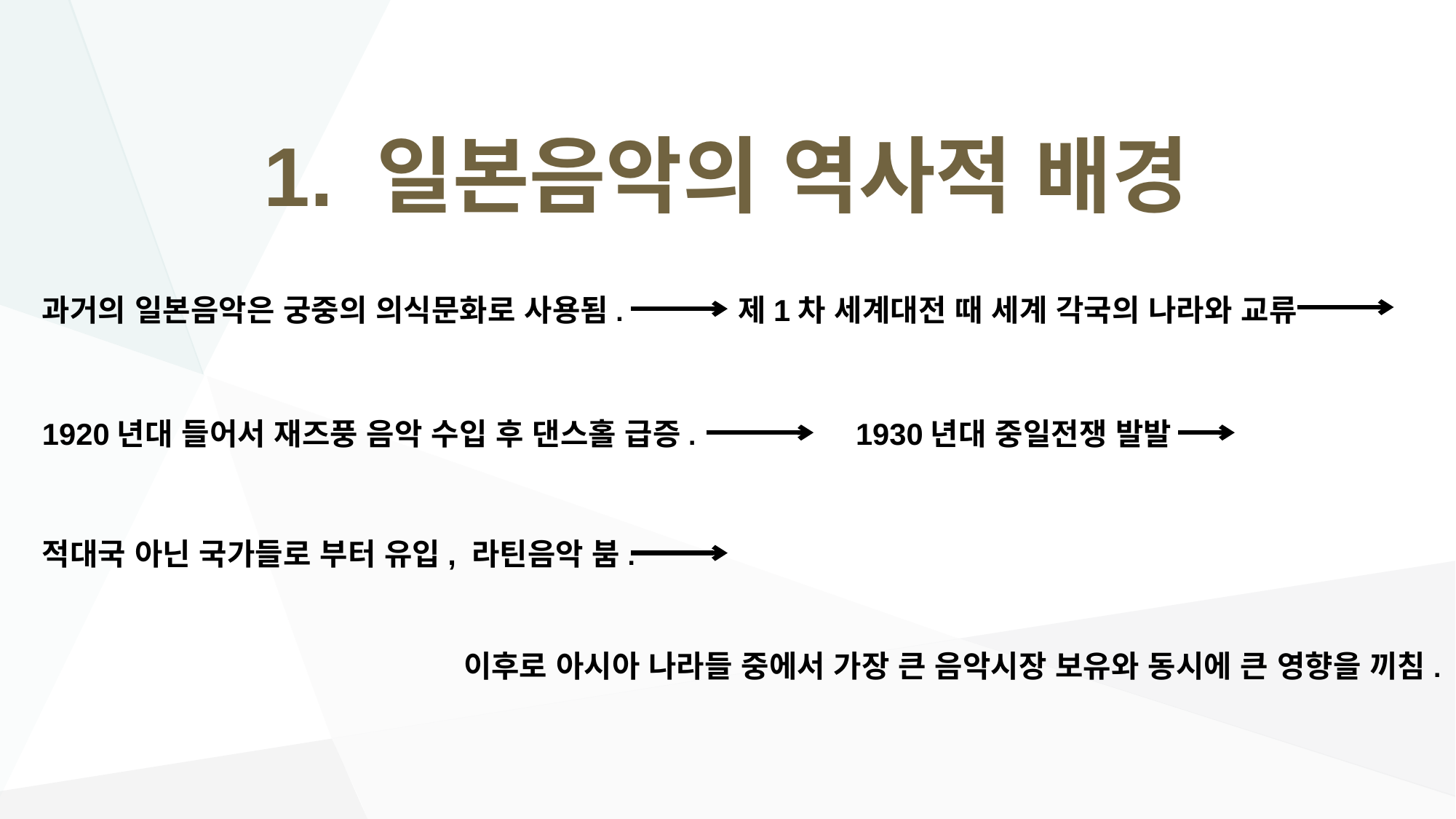

1. 일본음악의 역사적 배경
과거의 일본음악은 궁중의 의식문화로 사용됨.
제1차 세계대전 때 세계 각국의 나라와 교류
1930년대 중일전쟁 발발
1920년대 들어서 재즈풍 음악 수입 후 댄스홀 급증.
적대국 아닌 국가들로 부터 유입, 라틴음악 붐.
이후로 아시아 나라들 중에서 가장 큰 음악시장 보유와 동시에 큰 영향을 끼침.